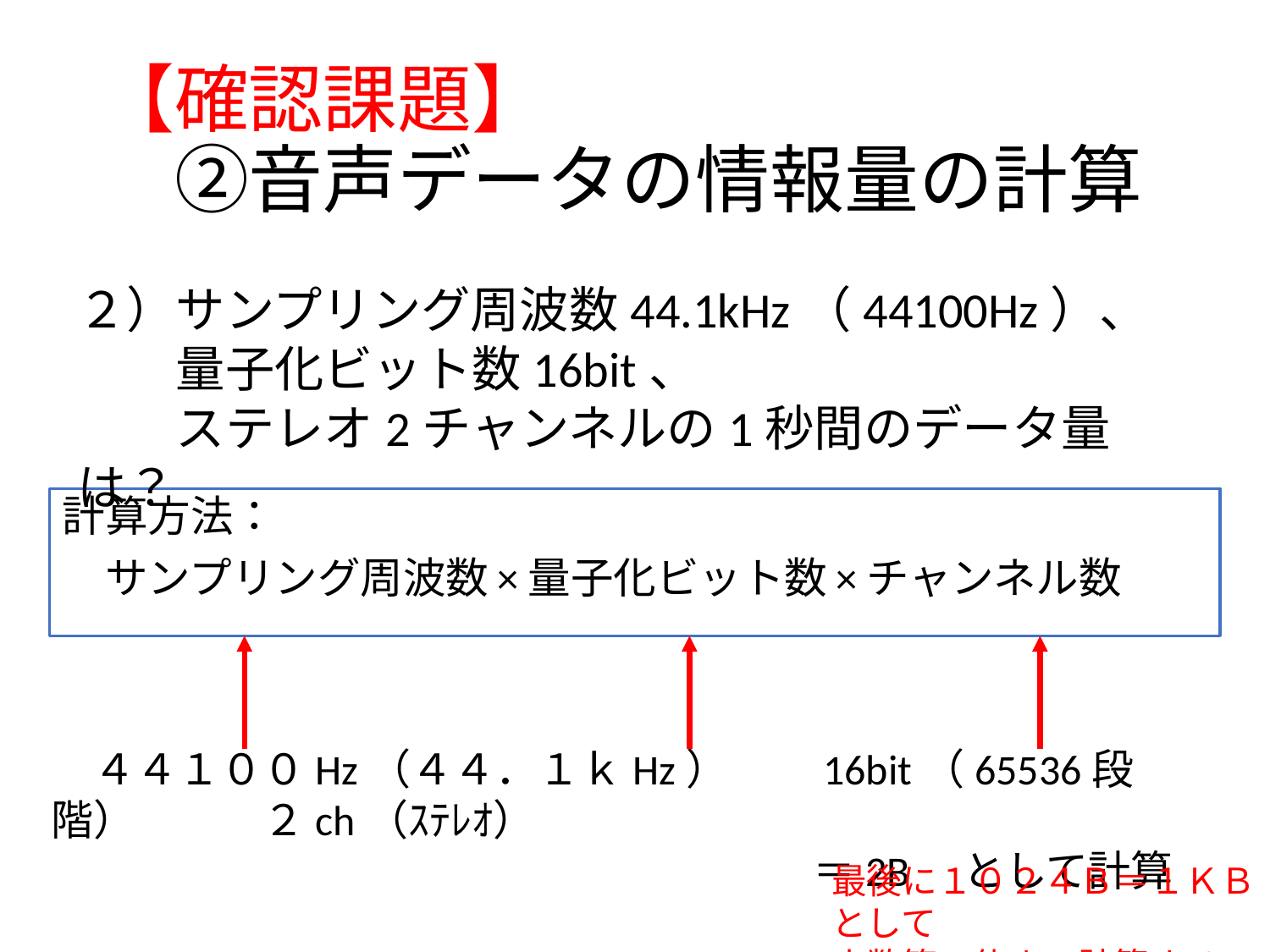

# 【確認課題】 　②音声データの情報量の計算
２）サンプリング周波数44.1kHz（44100Hz）、
　　量子化ビット数16bit、
　　ステレオ2チャンネルの1秒間のデータ量は？
計算方法：
　サンプリング周波数×量子化ビット数×チャンネル数
　４４１００Hz（４４．１ｋHz）　　16bit（65536段階）　　　２ch（ｽﾃﾚｵ）
　　　　　　　　　　　　　　　　　　＝2B　として計算
最後に１０２４Ｂ＝１ＫＢとして
小数第1位まで計算する